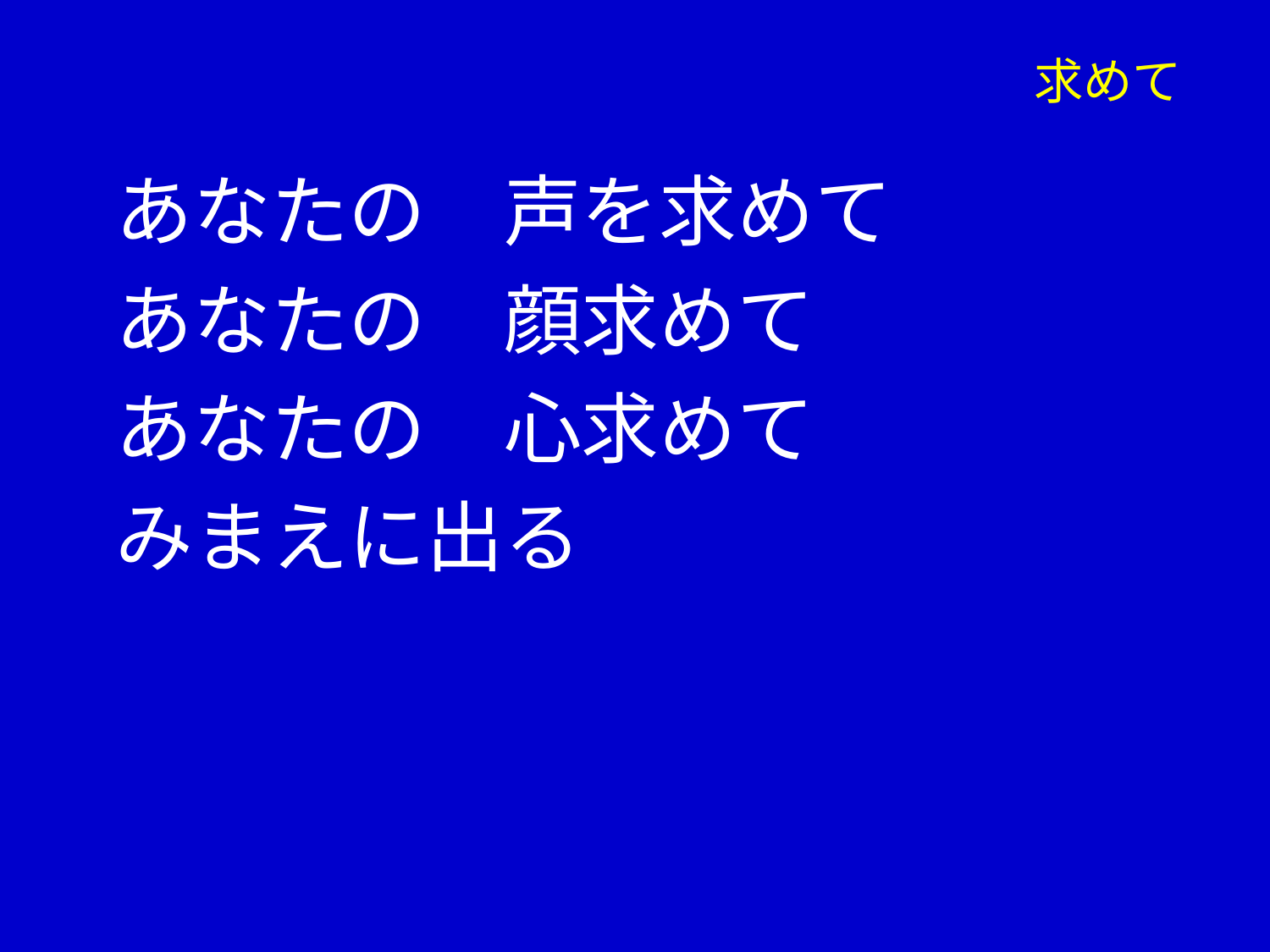

# 求めて
あなたの　声を求めて
あなたの　顔求めて
あなたの　心求めて
みまえに出る